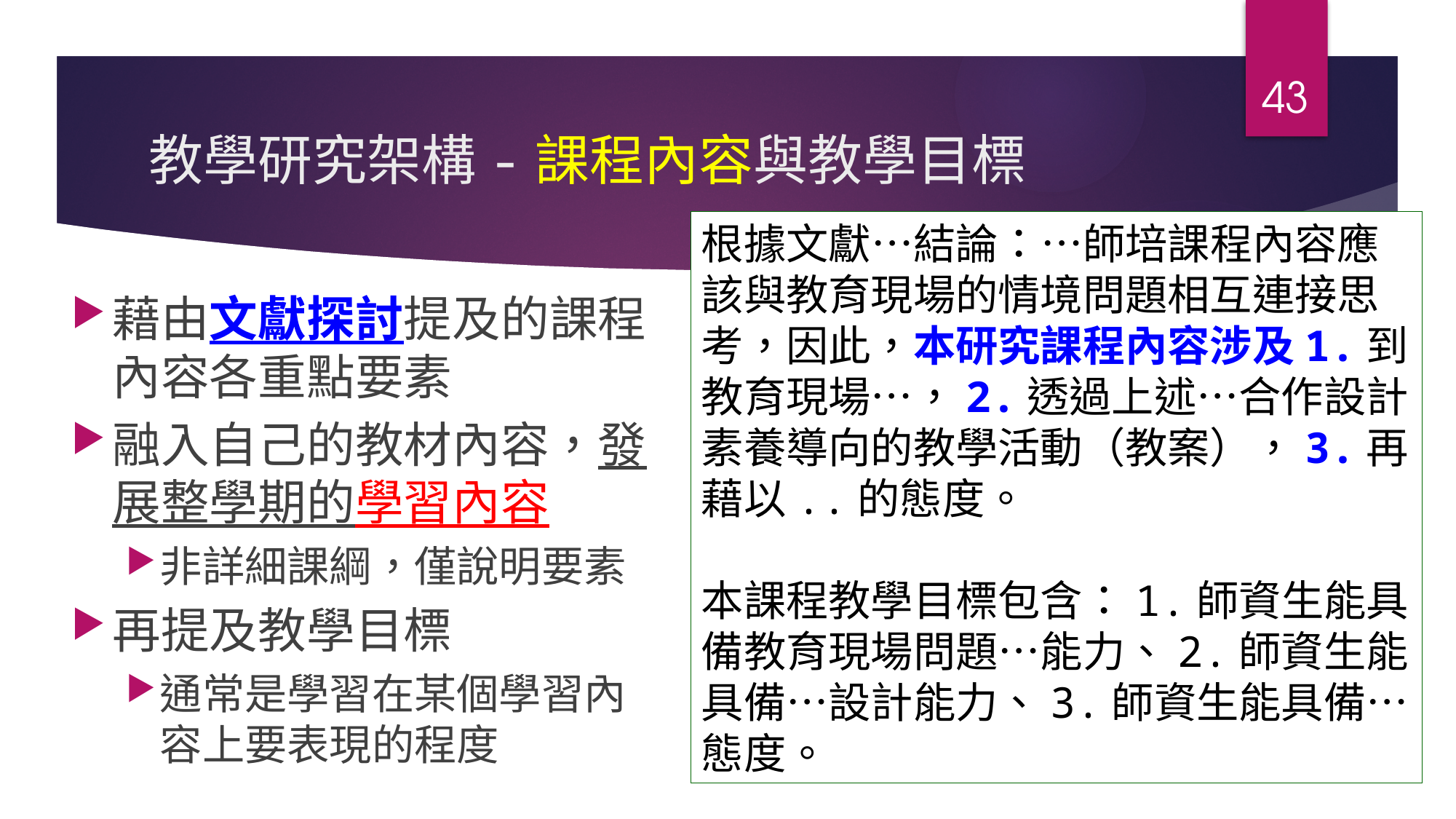

43
# 教學研究架構-課程內容與教學目標
根據文獻…結論：…師培課程內容應該與教育現場的情境問題相互連接思考，因此，本研究課程內容涉及1.到教育現場…，2.透過上述…合作設計素養導向的教學活動（教案），3.再藉以..的態度。

本課程教學目標包含：1.師資生能具備教育現場問題…能力、2.師資生能具備…設計能力、3.師資生能具備…態度。
藉由文獻探討提及的課程內容各重點要素
融入自己的教材內容，發展整學期的學習內容
非詳細課綱，僅說明要素
再提及教學目標
通常是學習在某個學習內容上要表現的程度